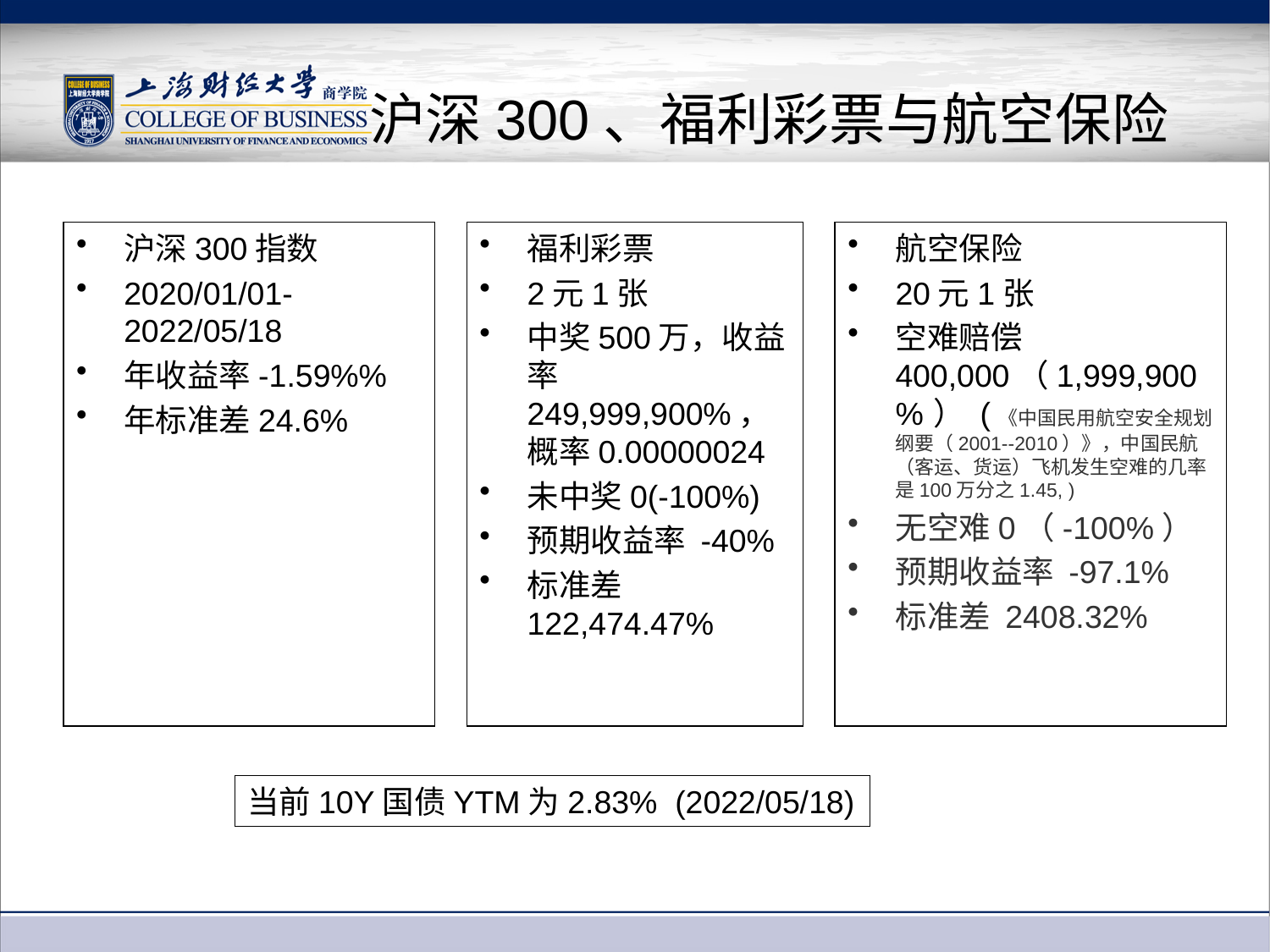

# 沪深300、福利彩票与航空保险
沪深300指数
2020/01/01-2022/05/18
年收益率-1.59%%
年标准差24.6%
福利彩票
2元1张
中奖500万，收益率249,999,900%，概率0.00000024
未中奖0(-100%)
预期收益率 -40%
标准差 122,474.47%

航空保险
20元1张
空难赔偿400,000（1,999,900% ） (《中国民用航空安全规划纲要（2001--2010）》，中国民航（客运、货运）飞机发生空难的几率是100万分之1.45, )
无空难0（-100%）
预期收益率 -97.1%
标准差 2408.32%
当前10Y国债YTM为2.83%  (2022/05/18)